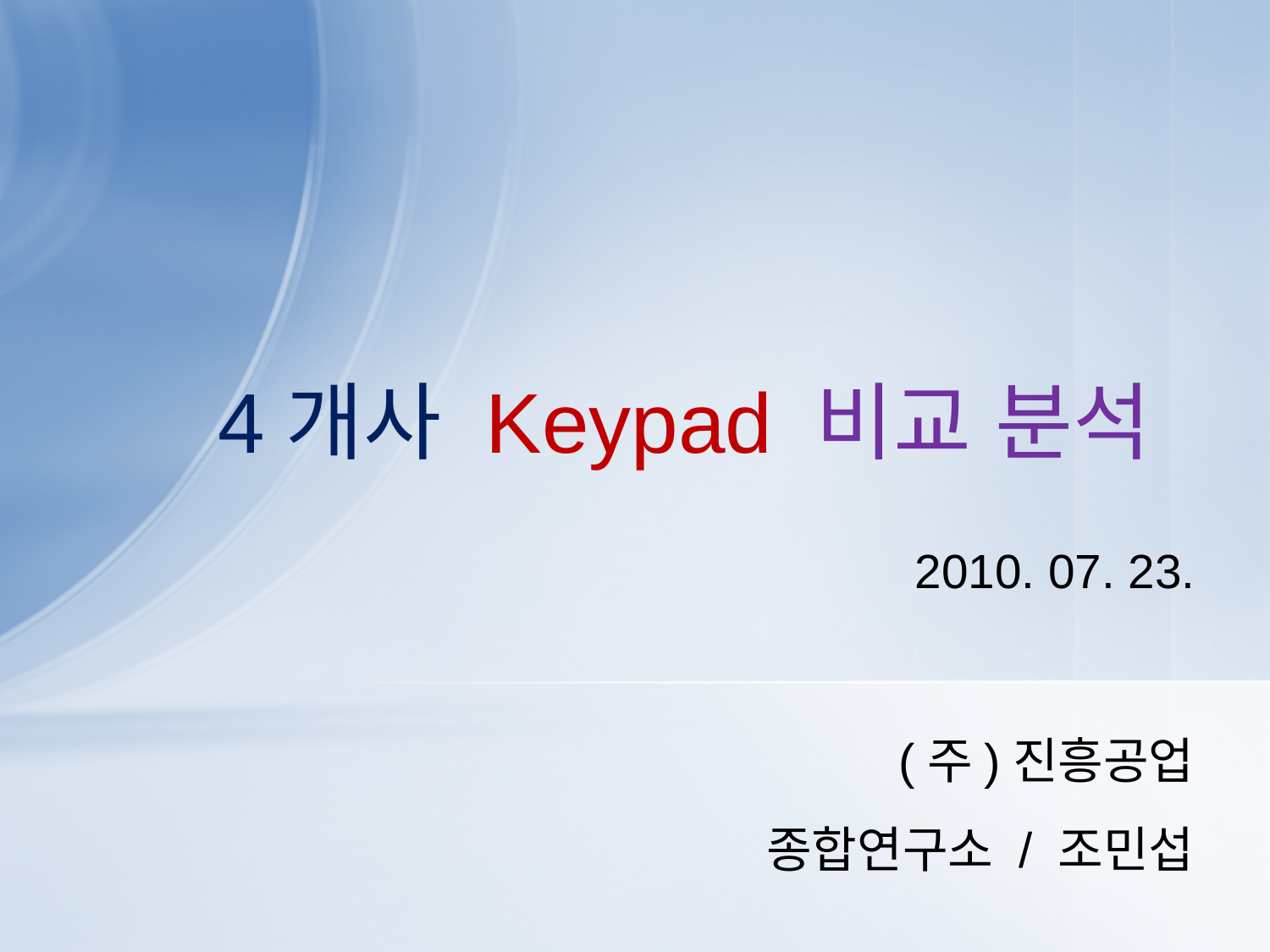

# 4개사 Keypad 비교 분석
2010. 07. 23.
(주)진흥공업
종합연구소 / 조민섭